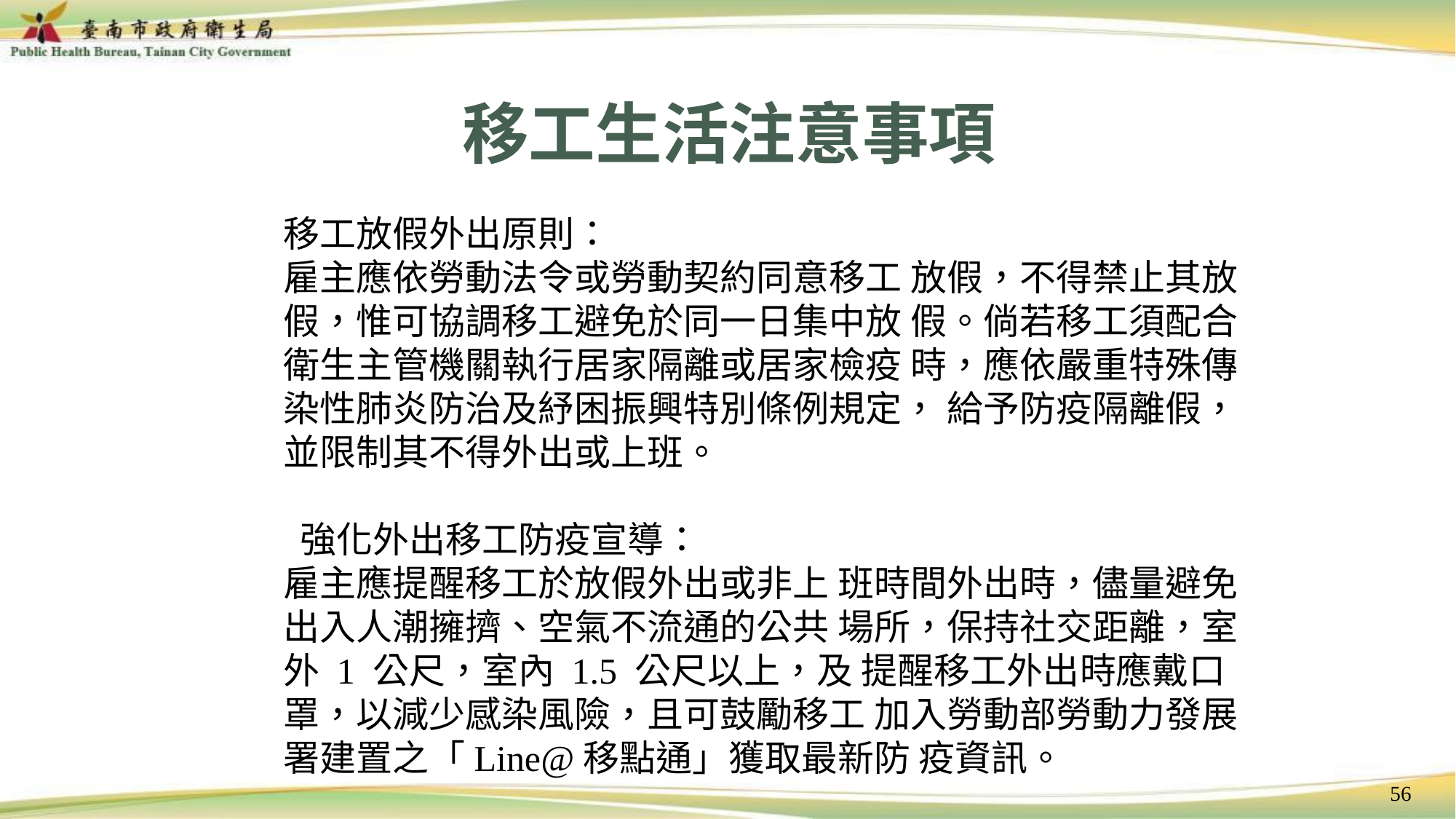

# 移工生活注意事項
移工放假外出原則：
雇主應依勞動法令或勞動契約同意移工 放假，不得禁止其放假，惟可協調移工避免於同一日集中放 假。倘若移工須配合衛生主管機關執行居家隔離或居家檢疫 時，應依嚴重特殊傳染性肺炎防治及紓困振興特別條例規定， 給予防疫隔離假，並限制其不得外出或上班。

 強化外出移工防疫宣導：
雇主應提醒移工於放假外出或非上 班時間外出時，儘量避免出入人潮擁擠、空氣不流通的公共 場所，保持社交距離，室外 1 公尺，室內 1.5 公尺以上，及 提醒移工外出時應戴口罩，以減少感染風險，且可鼓勵移工 加入勞動部勞動力發展署建置之「Line@移點通」獲取最新防 疫資訊。
56